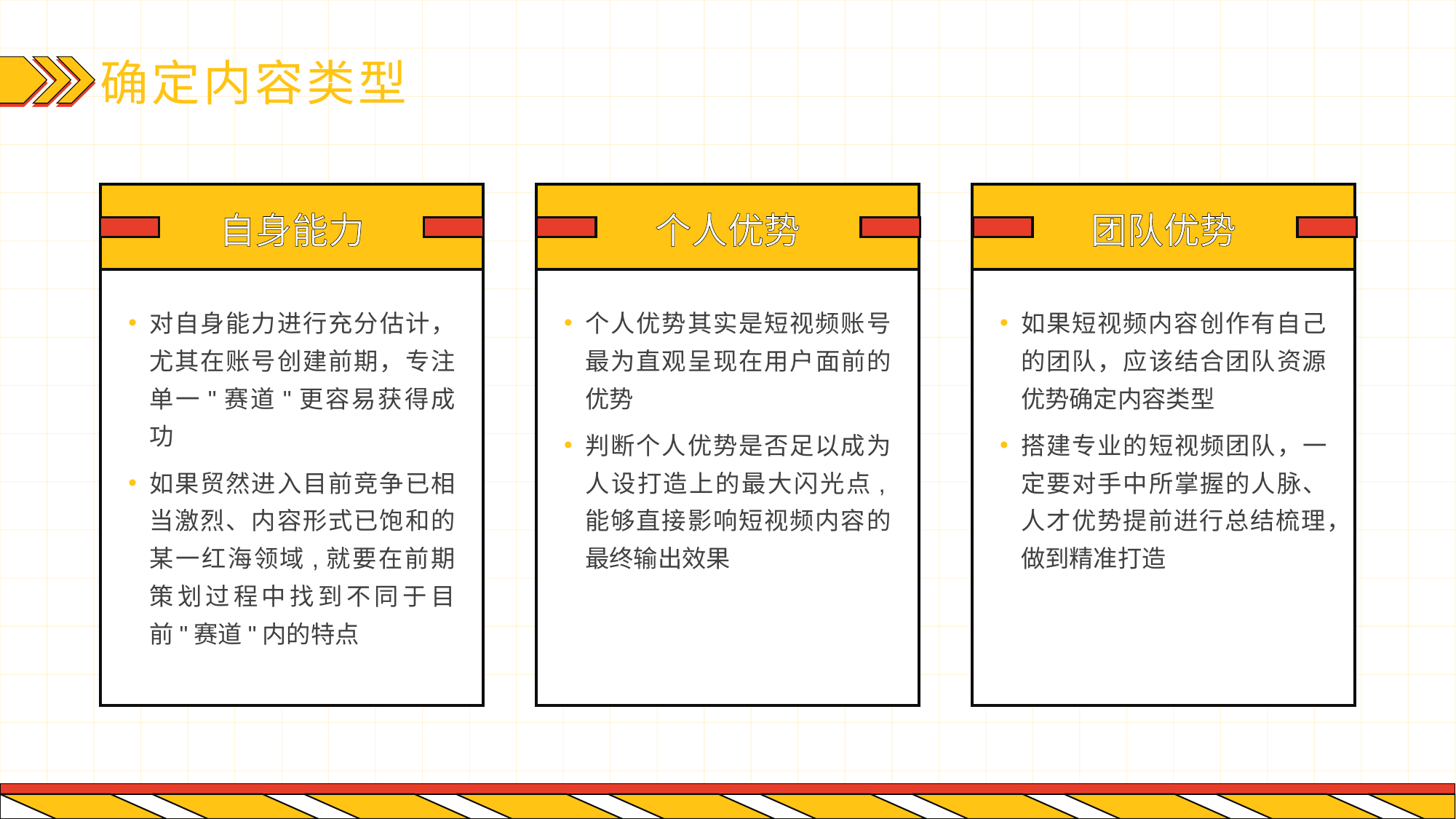

# 确定内容类型

自身能力
个人优势
团队优势
对自身能力进行充分估计，尤其在账号创建前期，专注单一"赛道"更容易获得成功
如果贸然进入目前竞争已相当激烈、内容形式已饱和的某一红海领域,就要在前期策划过程中找到不同于目前"赛道"内的特点
个人优势其实是短视频账号最为直观呈现在用户面前的优势
判断个人优势是否足以成为人设打造上的最大闪光点,能够直接影响短视频内容的最终输出效果
如果短视频内容创作有自己的团队，应该结合团队资源优势确定内容类型
搭建专业的短视频团队，一定要对手中所掌握的人脉、人才优势提前逬行总结梳理，做到精准打造